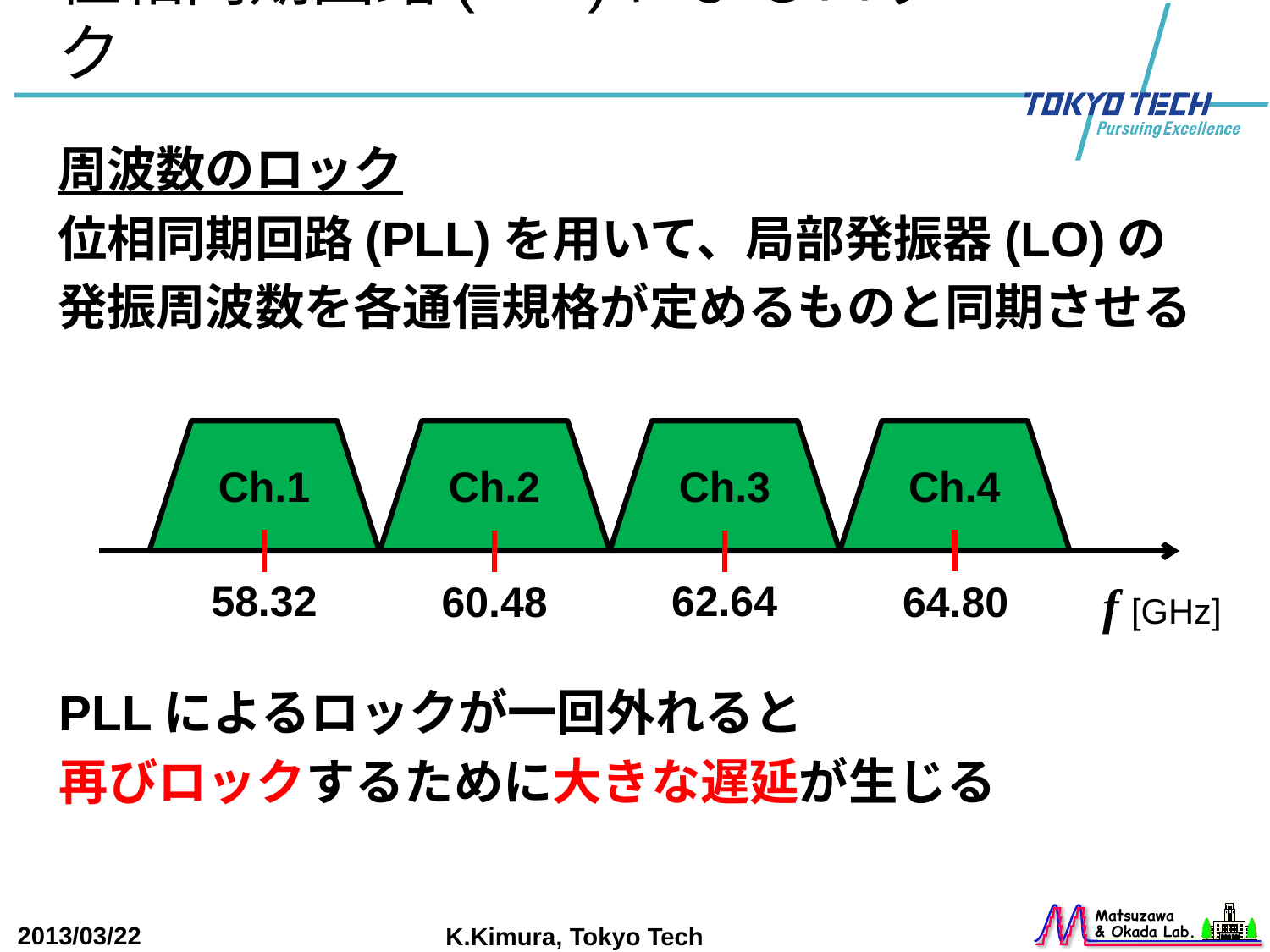

# 位相同期回路(PLL)によるロック
周波数のロック
位相同期回路(PLL)を用いて、局部発振器(LO)の
発振周波数を各通信規格が定めるものと同期させる

Ch.1
Ch.2
Ch.3
Ch.4
58.32
f [GHz]
62.64
60.48
64.80
PLLによるロックが一回外れると
再びロックするために大きな遅延が生じる
2013/03/22
K.Kimura, Tokyo Tech